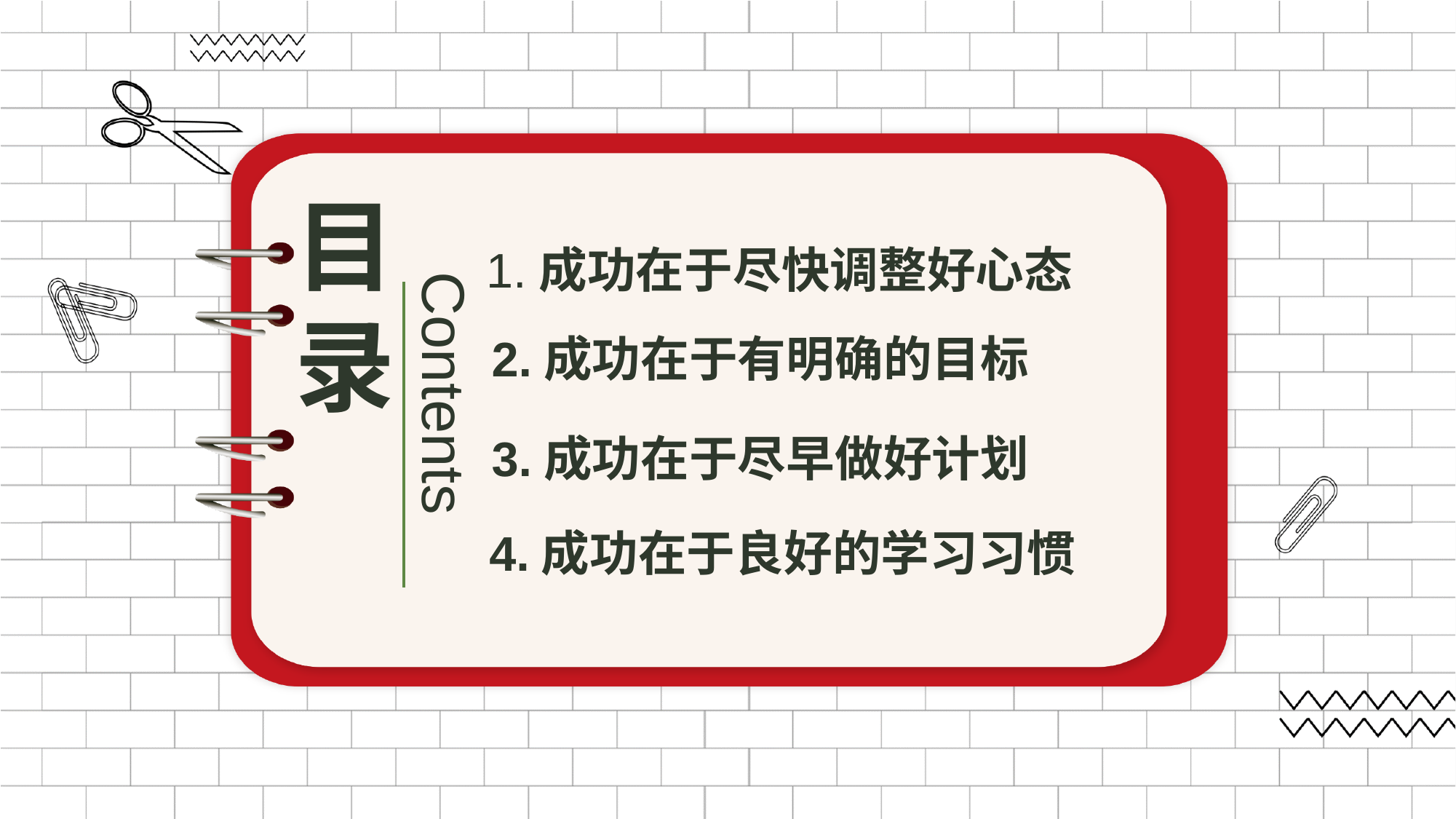

目录
1.成功在于尽快调整好心态
2.成功在于有明确的目标
3.成功在于尽早做好计划
4.成功在于良好的学习习惯

Contents